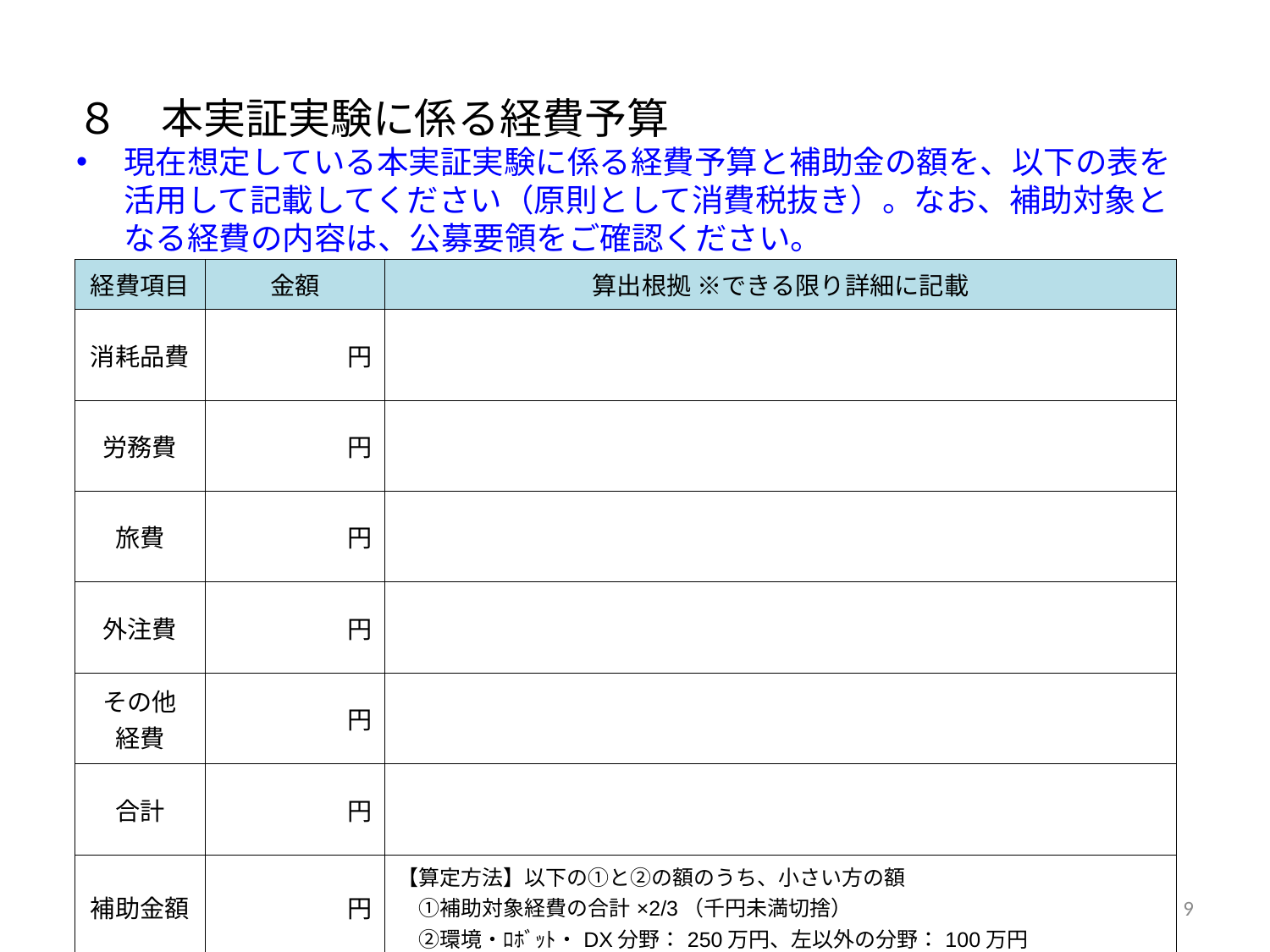

# ８　本実証実験に係る経費予算
現在想定している本実証実験に係る経費予算と補助金の額を、以下の表を活用して記載してください（原則として消費税抜き）。なお、補助対象となる経費の内容は、公募要領をご確認ください。
| 経費項目 | 金額 | 算出根拠 ※できる限り詳細に記載 |
| --- | --- | --- |
| 消耗品費 | 円 |  |
| 労務費 | 円 |  |
| 旅費 | 円 |  |
| 外注費 | 円 |  |
| その他 経費 | 円 |  |
| 合計 | 円 |  |
| 補助金額 | 円 | 【算定方法】以下の①と②の額のうち、小さい方の額 　①補助対象経費の合計×2/3（千円未満切捨） 　②環境・ﾛﾎﾞｯﾄ・DX分野：250万円、左以外の分野：100万円 |
9